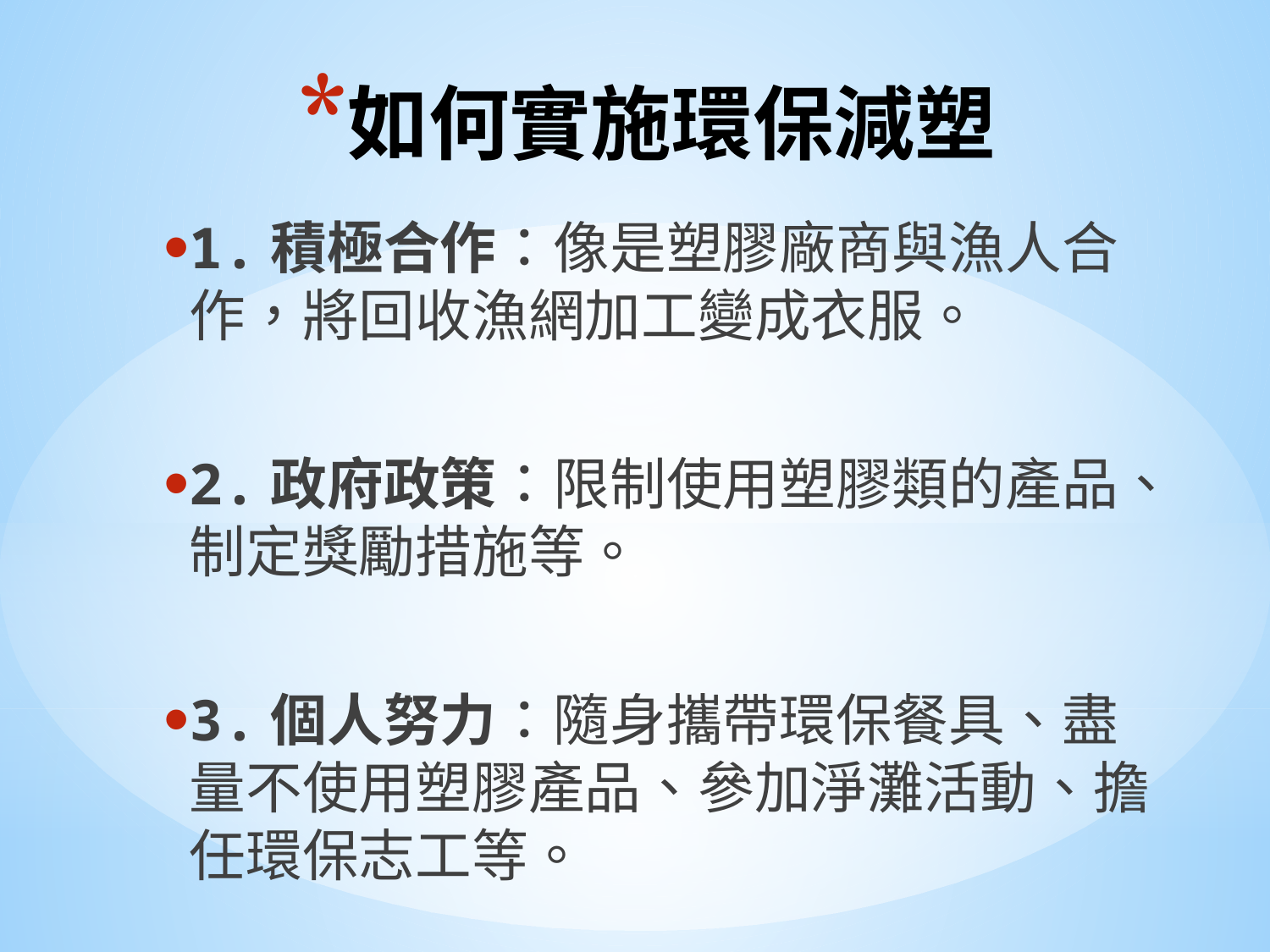

# 如何實施環保減塑
1.積極合作：像是塑膠廠商與漁人合作，將回收漁網加工變成衣服。

2.政府政策：限制使用塑膠類的產品、制定獎勵措施等。

3.個人努力：隨身攜帶環保餐具、盡量不使用塑膠產品、參加淨灘活動、擔任環保志工等。